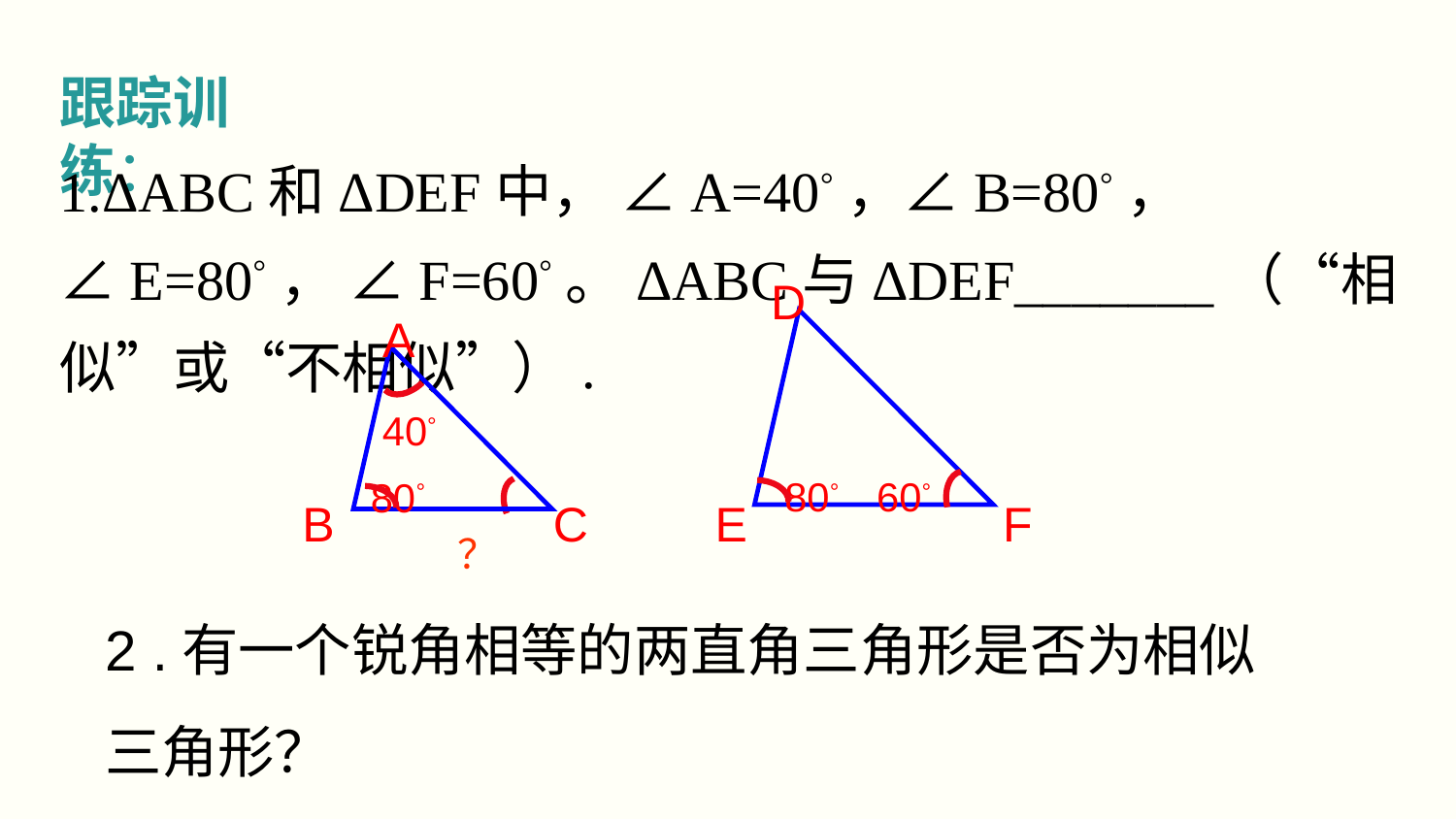

跟踪训练：
1.ΔABC和ΔDEF中， ∠A=40°，∠B=80°，   ∠E=80°， ∠F=60°。ΔABC与ΔDEF_______（“相似”或“不相似”）.
D

80°
60°

E
F
A

40°
80°
B

C
   ？

2 .有一个锐角相等的两直角三角形是否为相似 三角形？